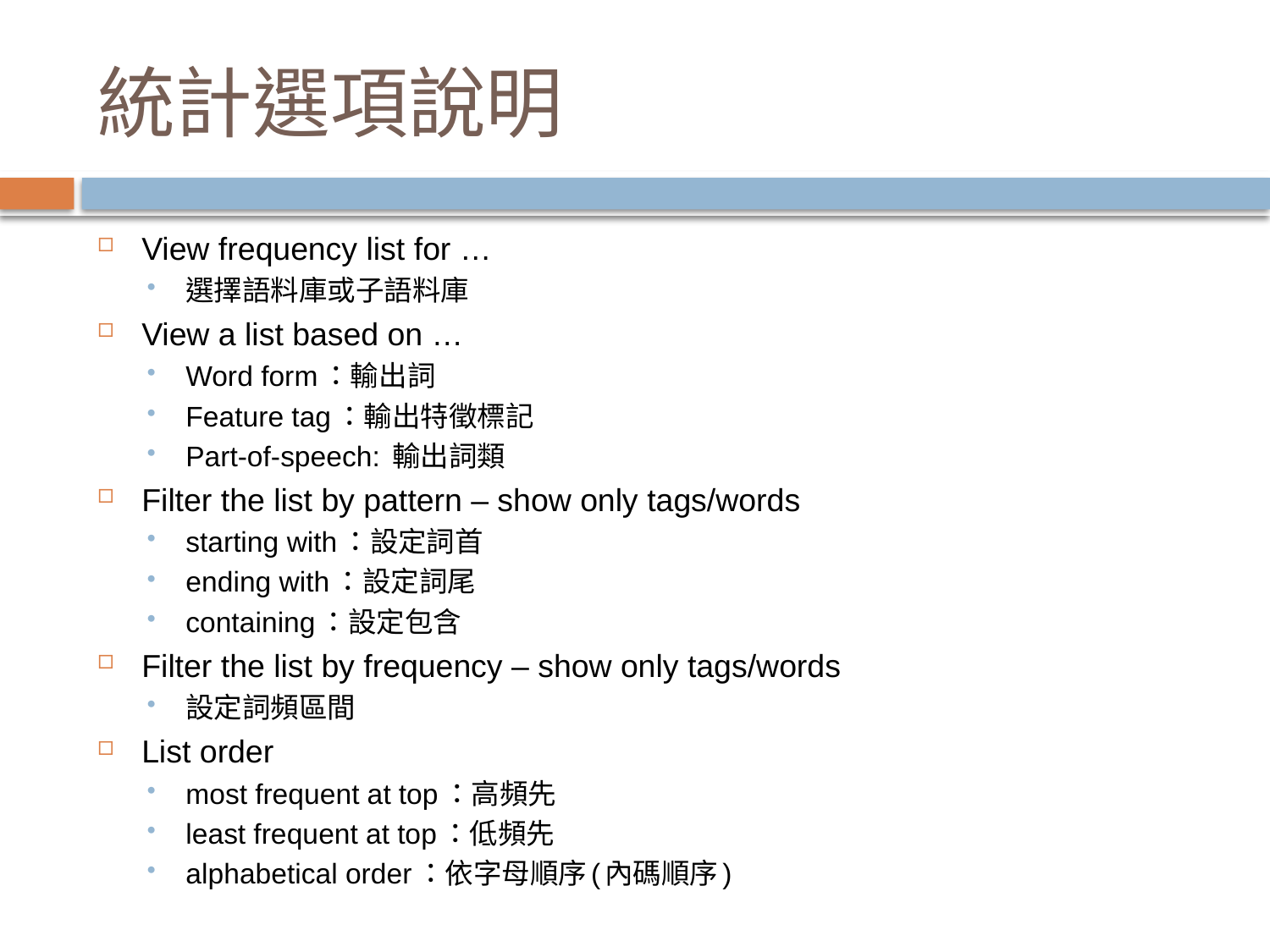

# 統計選項說明
View frequency list for …
選擇語料庫或子語料庫
View a list based on …
Word form：輸出詞
Feature tag：輸出特徵標記
Part-of-speech: 輸出詞類
Filter the list by pattern – show only tags/words
starting with：設定詞首
ending with：設定詞尾
containing：設定包含
Filter the list by frequency – show only tags/words
設定詞頻區間
List order
most frequent at top：高頻先
least frequent at top：低頻先
alphabetical order：依字母順序(內碼順序)